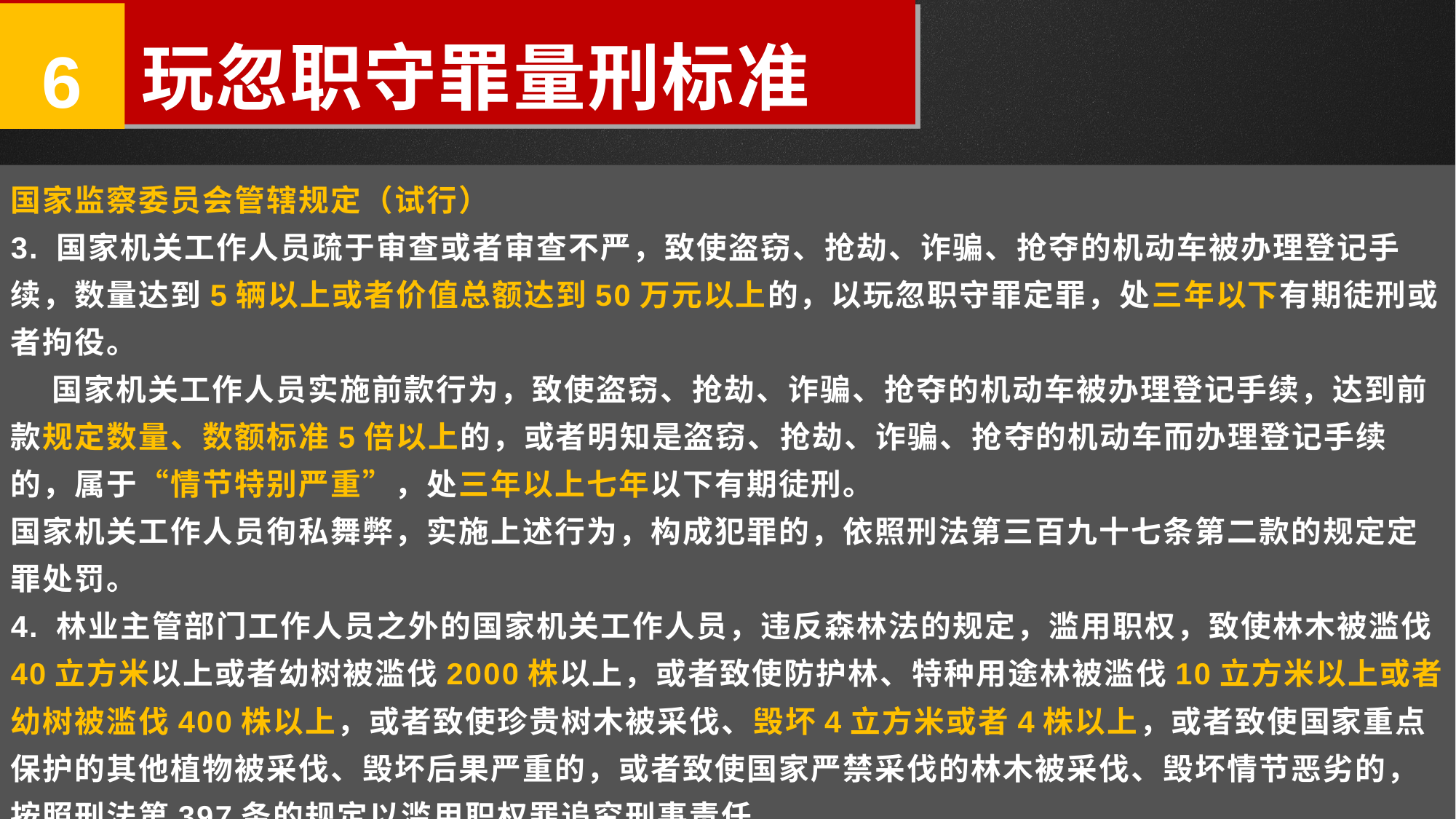

玩忽职守罪量刑标准
6
国家监察委员会管辖规定（试行）
3. 国家机关工作人员疏于审查或者审查不严，致使盗窃、抢劫、诈骗、抢夺的机动车被办理登记手续，数量达到5辆以上或者价值总额达到50万元以上的，以玩忽职守罪定罪，处三年以下有期徒刑或者拘役。
    国家机关工作人员实施前款行为，致使盗窃、抢劫、诈骗、抢夺的机动车被办理登记手续，达到前款规定数量、数额标准5倍以上的，或者明知是盗窃、抢劫、诈骗、抢夺的机动车而办理登记手续的，属于“情节特别严重”，处三年以上七年以下有期徒刑。
国家机关工作人员徇私舞弊，实施上述行为，构成犯罪的，依照刑法第三百九十七条第二款的规定定罪处罚。
4. 林业主管部门工作人员之外的国家机关工作人员，违反森林法的规定，滥用职权，致使林木被滥伐40立方米以上或者幼树被滥伐2000株以上，或者致使防护林、特种用途林被滥伐10立方米以上或者幼树被滥伐400株以上，或者致使珍贵树木被采伐、毁坏4立方米或者4株以上，或者致使国家重点保护的其他植物被采伐、毁坏后果严重的，或者致使国家严禁采伐的林木被采伐、毁坏情节恶劣的，按照刑法第397条的规定以滥用职权罪追究刑事责任。